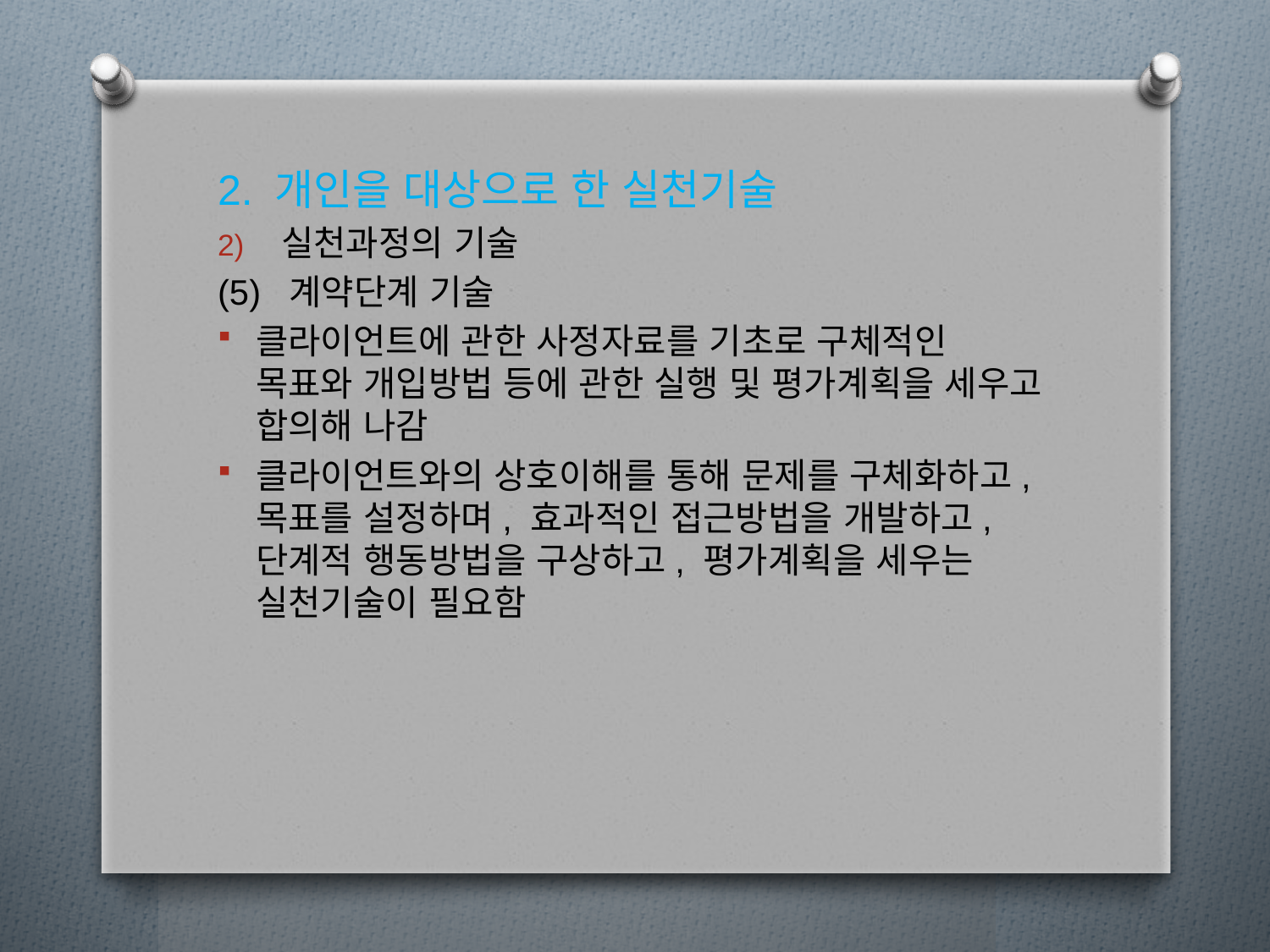

2. 개인을 대상으로 한 실천기술
실천과정의 기술
(5)  계약단계 기술
클라이언트에 관한 사정자료를 기초로 구체적인 목표와 개입방법 등에 관한 실행 및 평가계획을 세우고 합의해 나감
클라이언트와의 상호이해를 통해 문제를 구체화하고, 목표를 설정하며, 효과적인 접근방법을 개발하고, 단계적 행동방법을 구상하고, 평가계획을 세우는 실천기술이 필요함